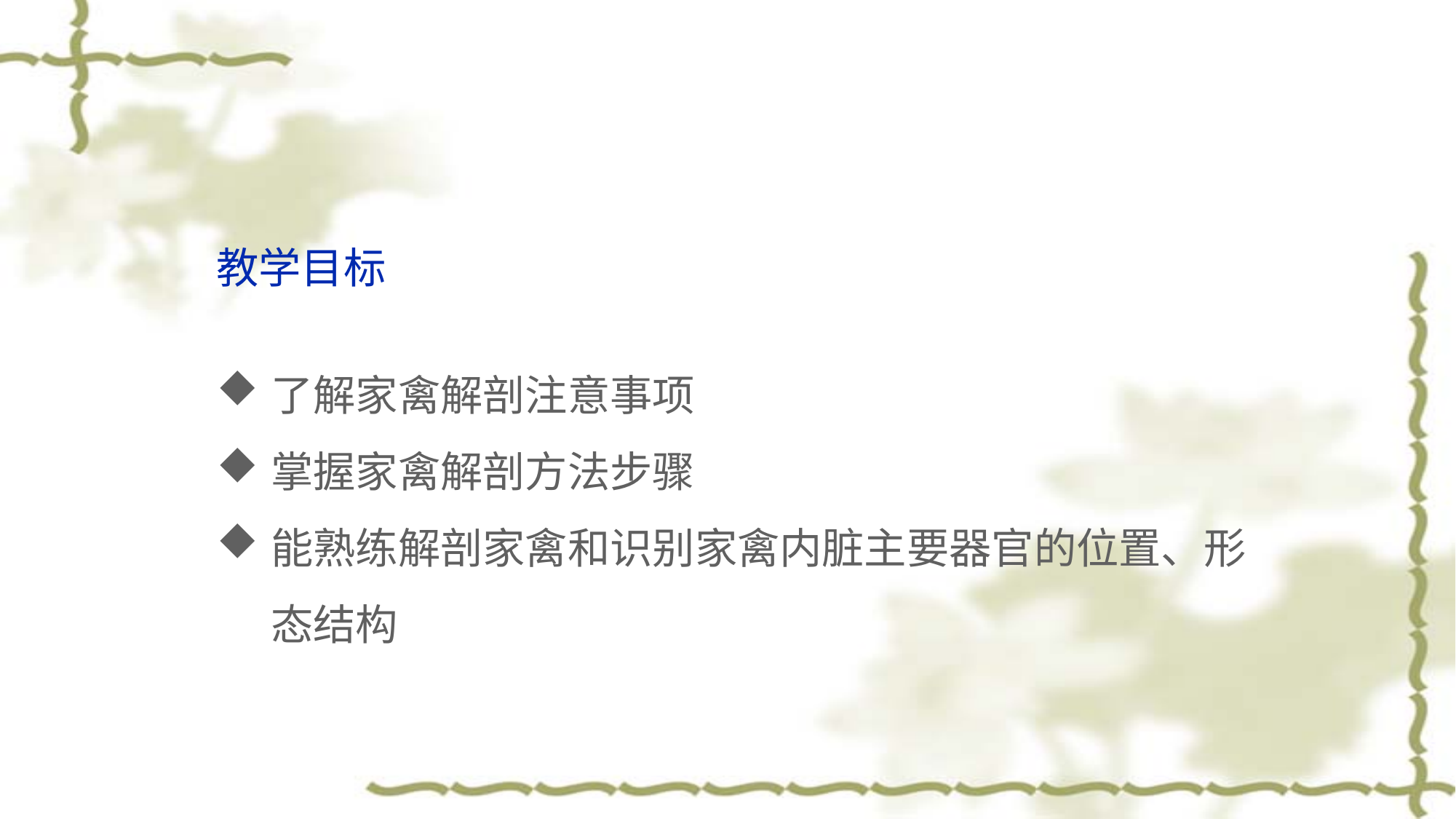

教学目标

了解家禽解剖注意事项
掌握家禽解剖方法步骤
能熟练解剖家禽和识别家禽内脏主要器官的位置、形态结构